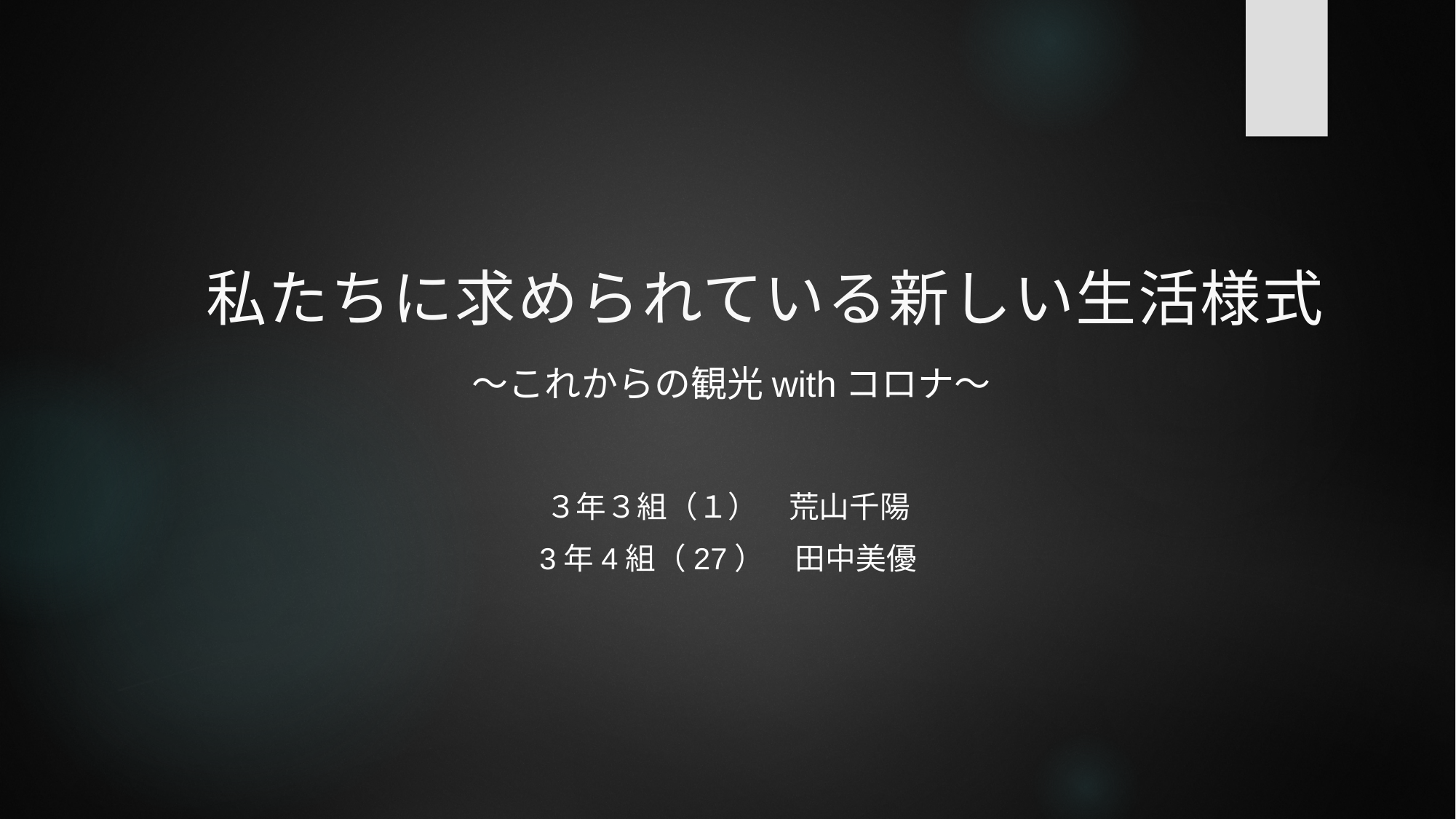

# 私たちに求められている新しい生活様式
～これからの観光withコロナ～
３年３組（１）　荒山千陽
3年4組（27）　田中美優